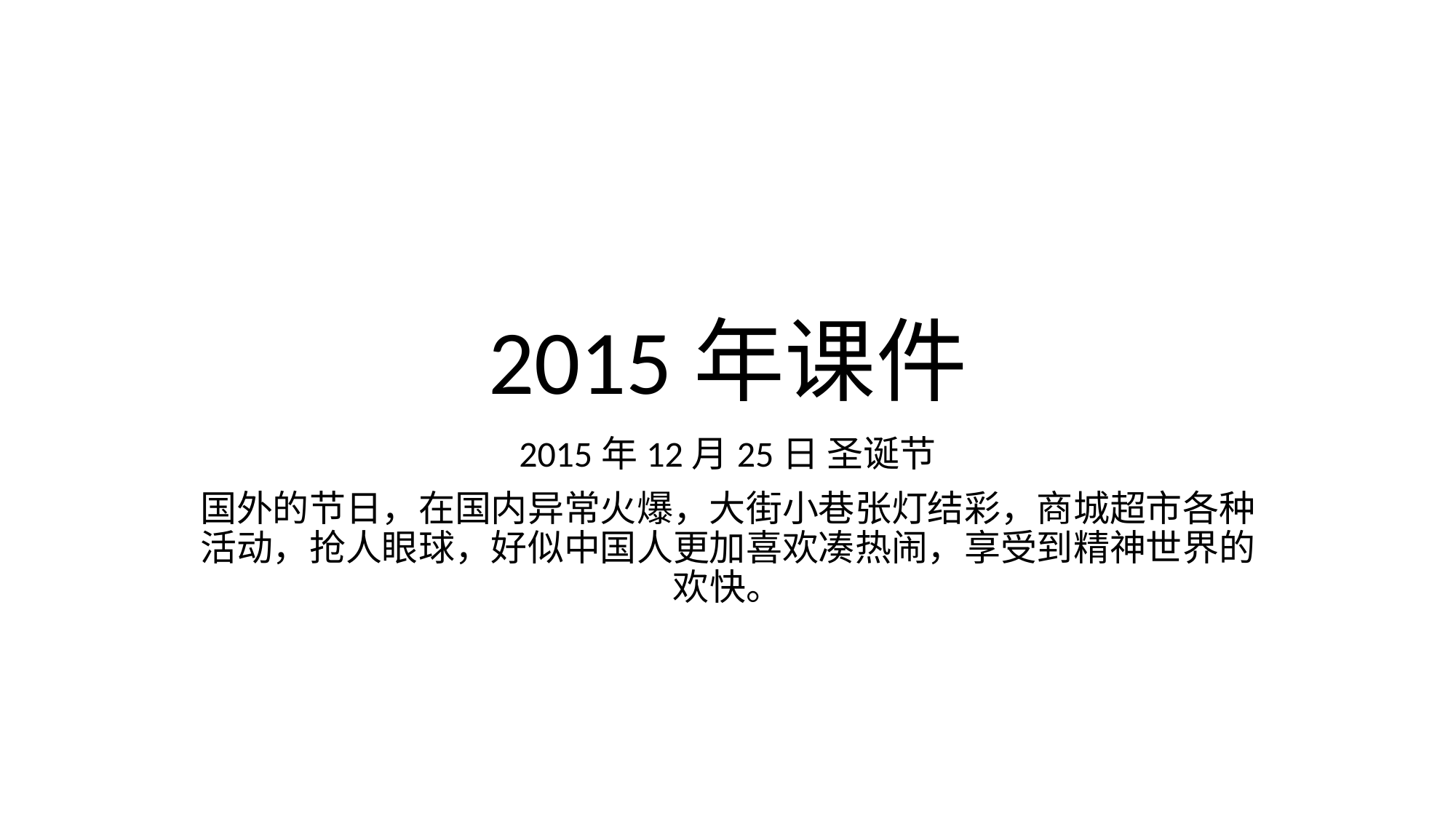

# 2015年课件
2015年12月25日 圣诞节
国外的节日，在国内异常火爆，大街小巷张灯结彩，商城超市各种活动，抢人眼球，好似中国人更加喜欢凑热闹，享受到精神世界的欢快。